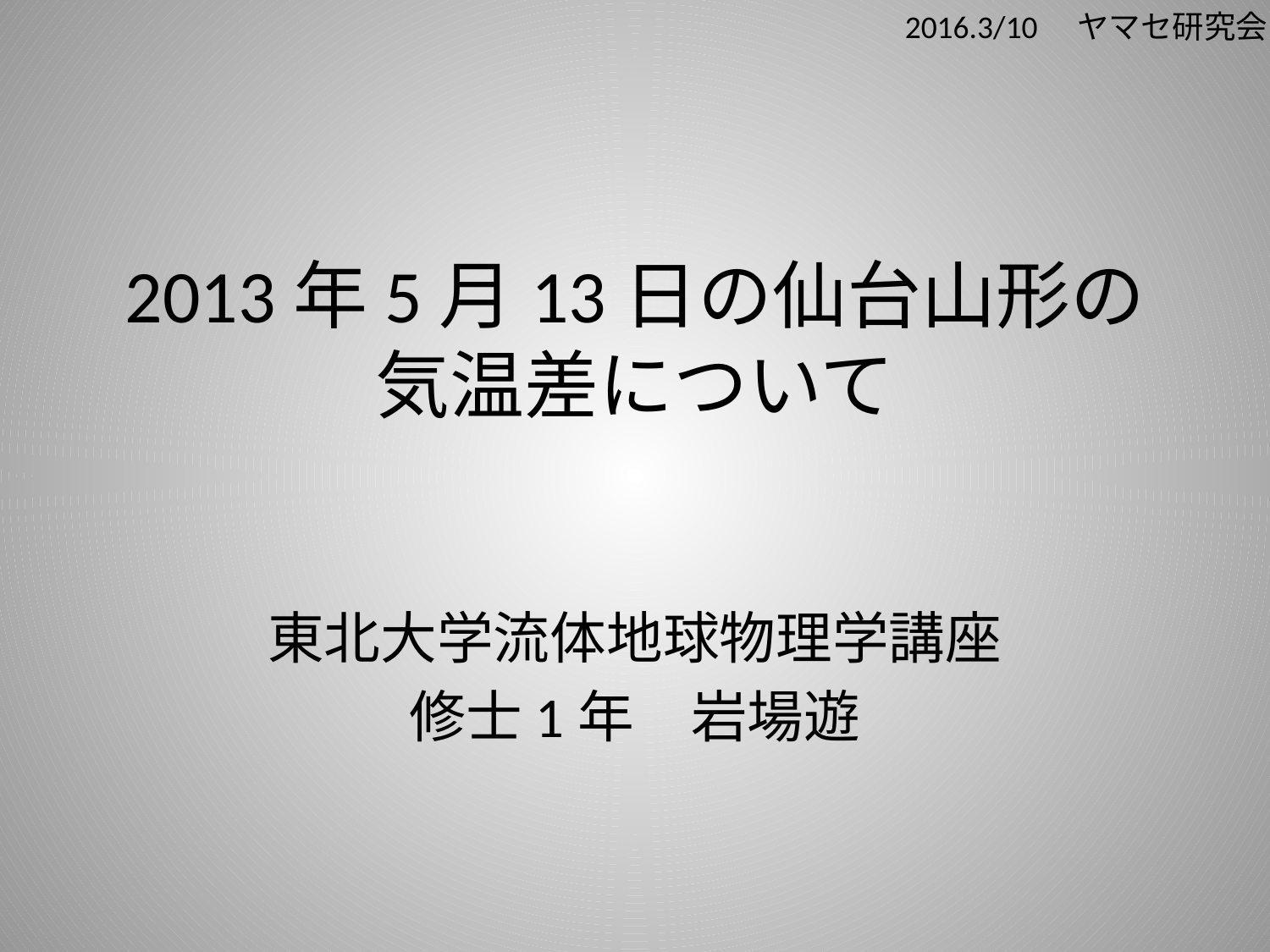

2016.3/10　ヤマセ研究会
# 2013年5月13日の仙台山形の 気温差について
東北大学流体地球物理学講座
修士1年　岩場遊